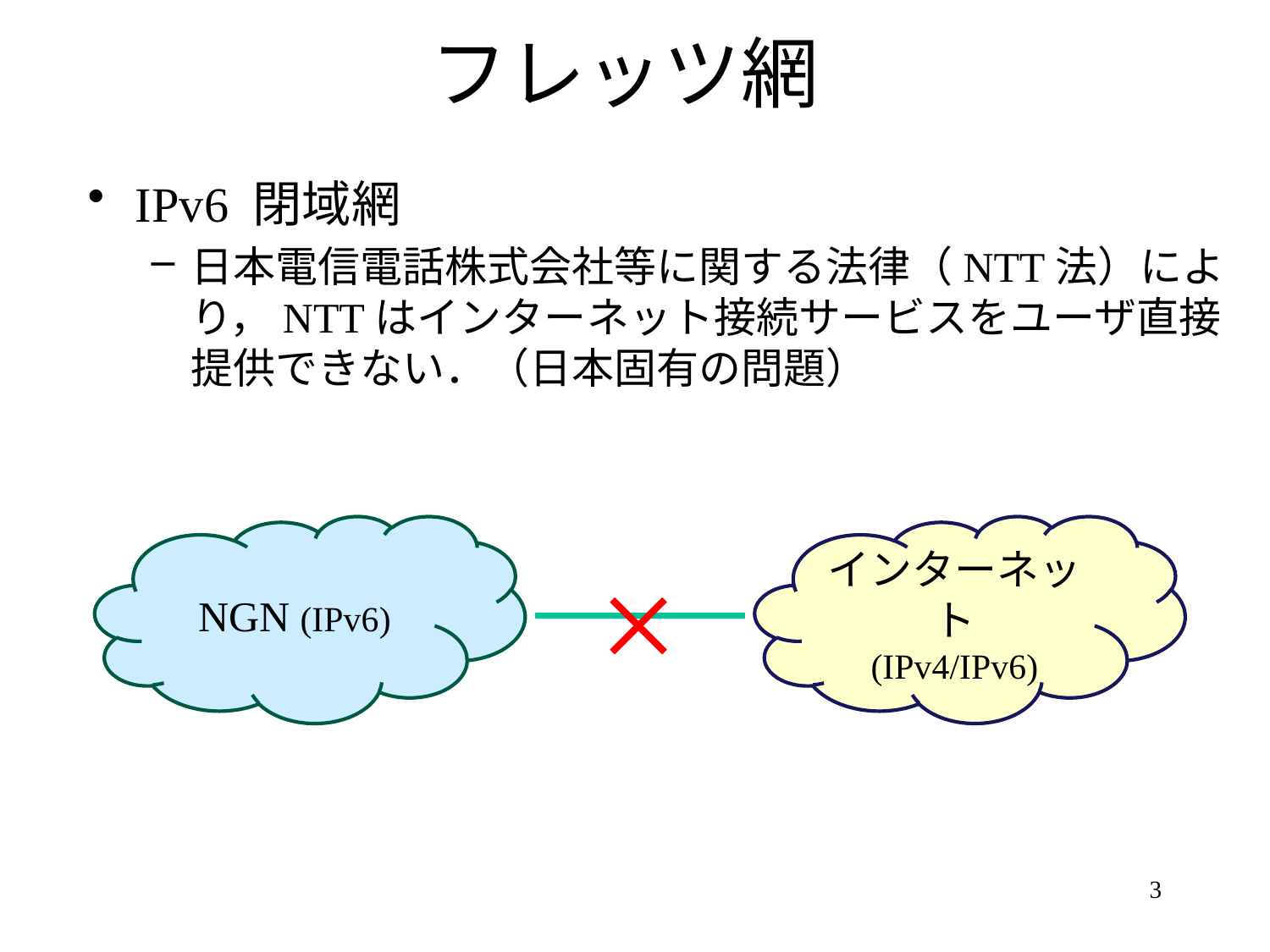

# フレッツ網
IPv6 閉域網
日本電信電話株式会社等に関する法律（NTT法）により，NTTはインターネット接続サービスをユーザ直接提供できない．（日本固有の問題）
NGN (IPv6)
インターネット
(IPv4/IPv6)
×
3